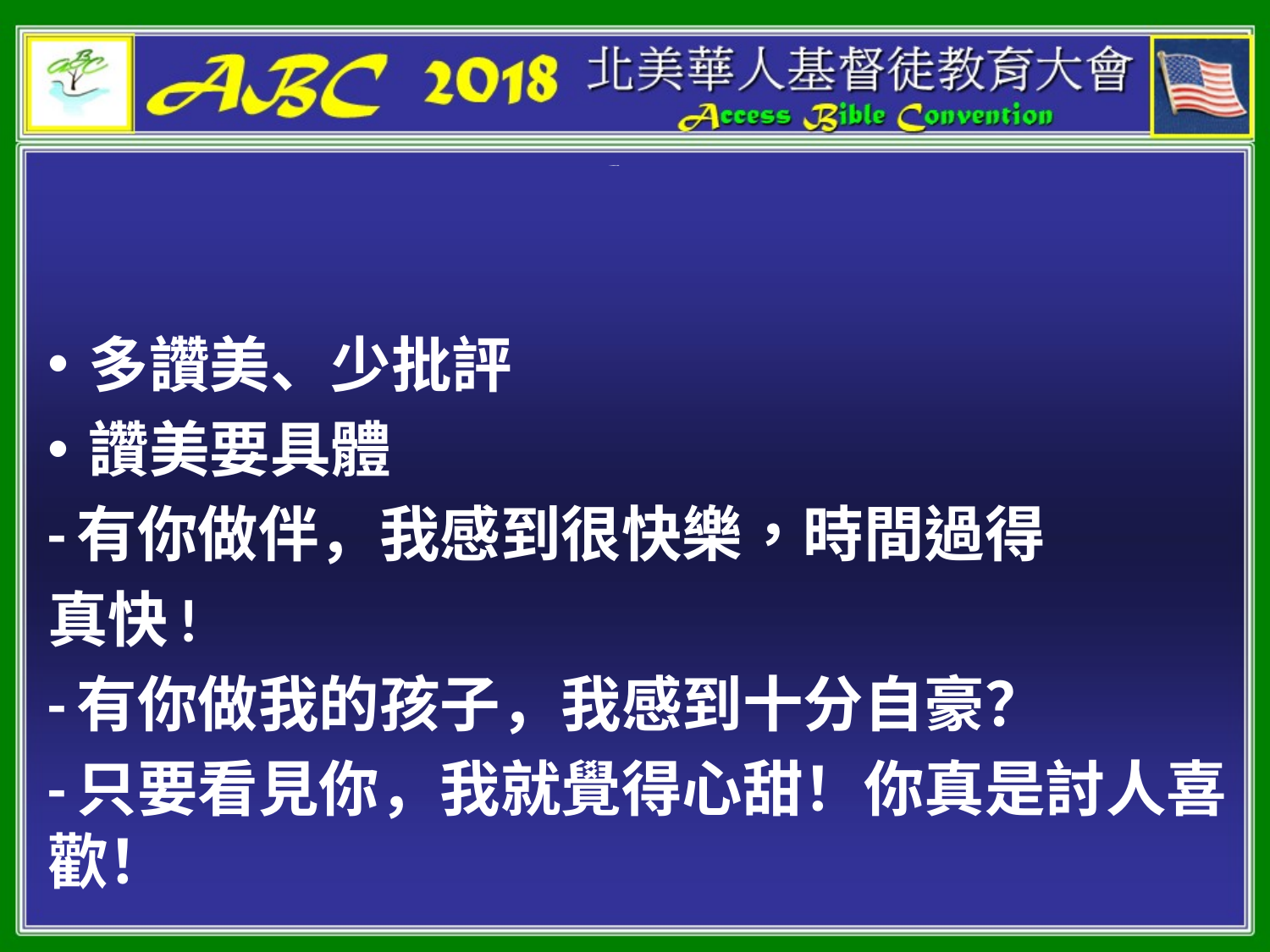

# 2）正面和肯定的溝通

多讚美、少批評
讚美要具體
-有你做伴，我感到很快樂，時間過得
真快!
-有你做我的孩子，我感到十分自豪？
-只要看見你，我就覺得心甜！你真是討人喜歡！